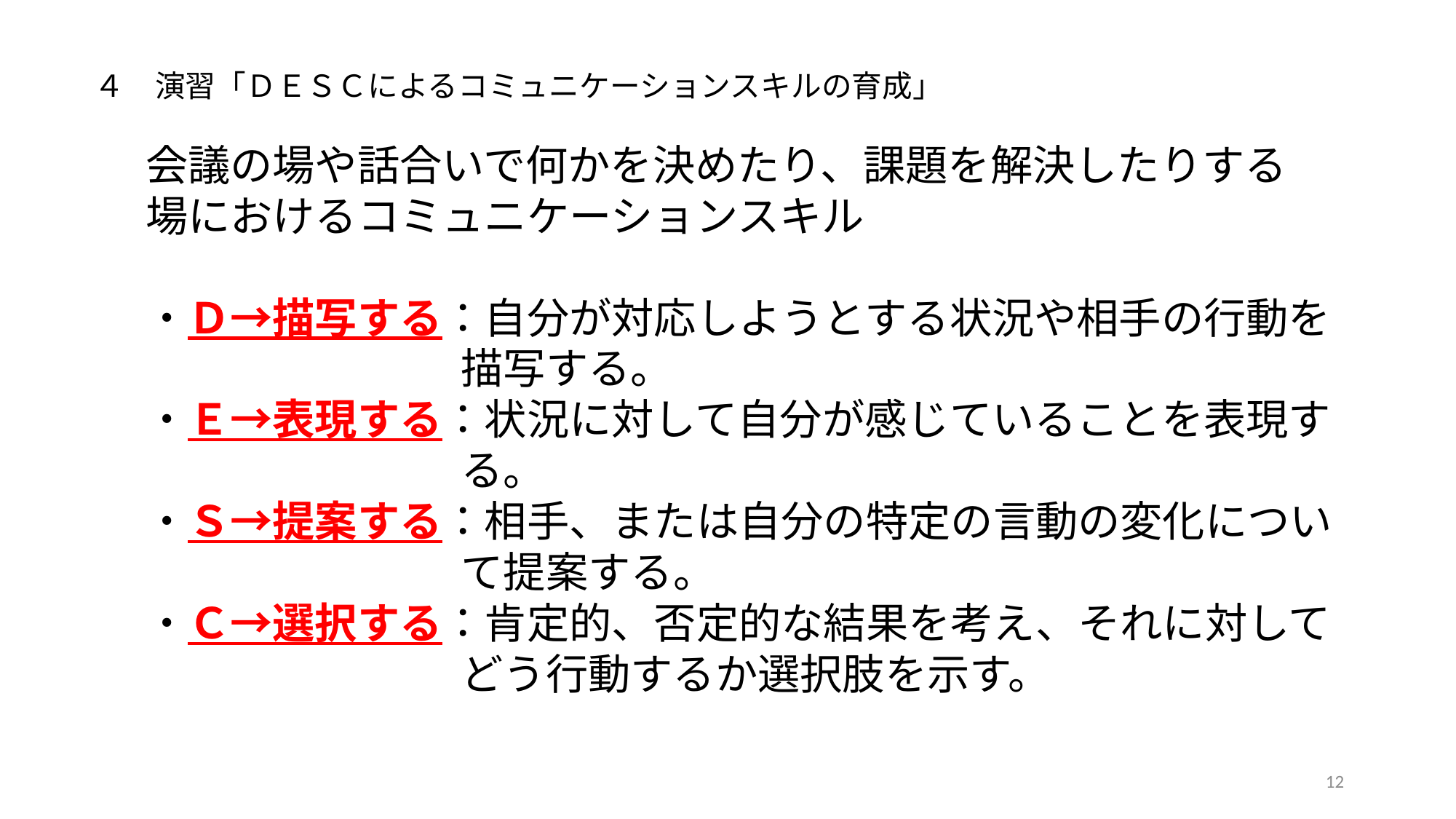

４　演習「ＤＥＳＣによるコミュニケーションスキルの育成」
会議の場や話合いで何かを決めたり、課題を解決したりする
場におけるコミュニケーションスキル

・Ｄ→描写する：自分が対応しようとする状況や相手の行動を
　　　　　　　  描写する。
・Ｅ→表現する：状況に対して自分が感じていることを表現す
　　　　　　　  る。
・Ｓ→提案する：相手、または自分の特定の言動の変化につい
　　　　　　　  て提案する。
・Ｃ→選択する：肯定的、否定的な結果を考え、それに対して
　　　　　　　  どう行動するか選択肢を示す。
12